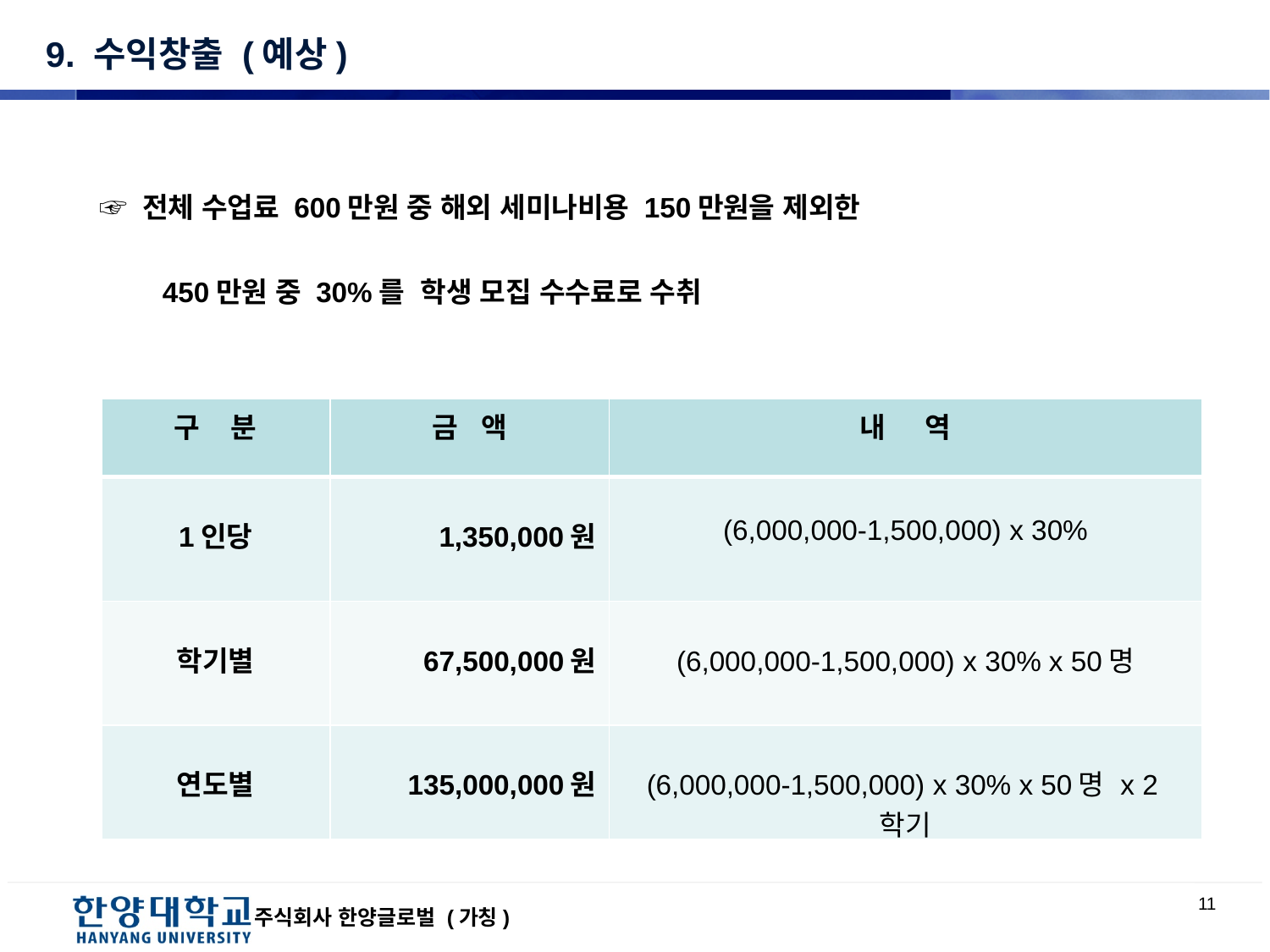

# 9. 수익창출 (예상)
☞ 전체 수업료 600만원 중 해외 세미나비용 150만원을 제외한
        450만원 중 30%를  학생 모집 수수료로 수취

| 구 분 | 금 액 | 내 역 |
| --- | --- | --- |
| 1인당 | 1,350,000원 | (6,000,000-1,500,000) x 30% |
| 학기별 | 67,500,000원 | (6,000,000-1,500,000) x 30% x 50명 |
| 연도별 | 135,000,000원 | (6,000,000-1,500,000) x 30% x 50명 x 2학기 |